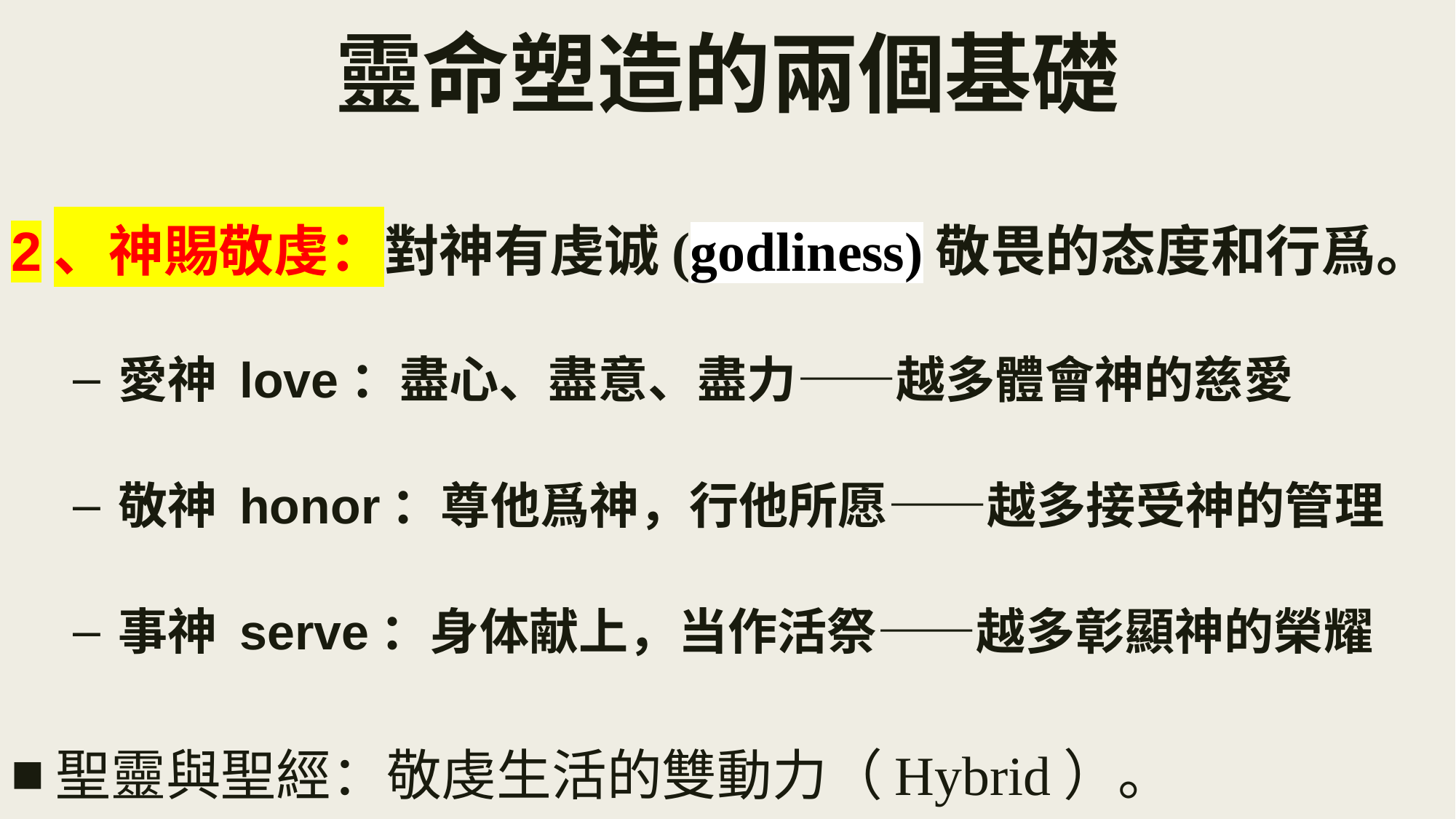

# 靈命塑造的兩個基礎
2、神賜敬虔：對神有虔诚(godliness)敬畏的态度和行爲。
愛神 love：盡心、盡意、盡力——越多體會神的慈愛
敬神 honor：尊他爲神，行他所愿——越多接受神的管理
事神 serve：身体献上，当作活祭——越多彰顯神的榮耀
聖靈與聖經：敬虔生活的雙動力（Hybrid）。